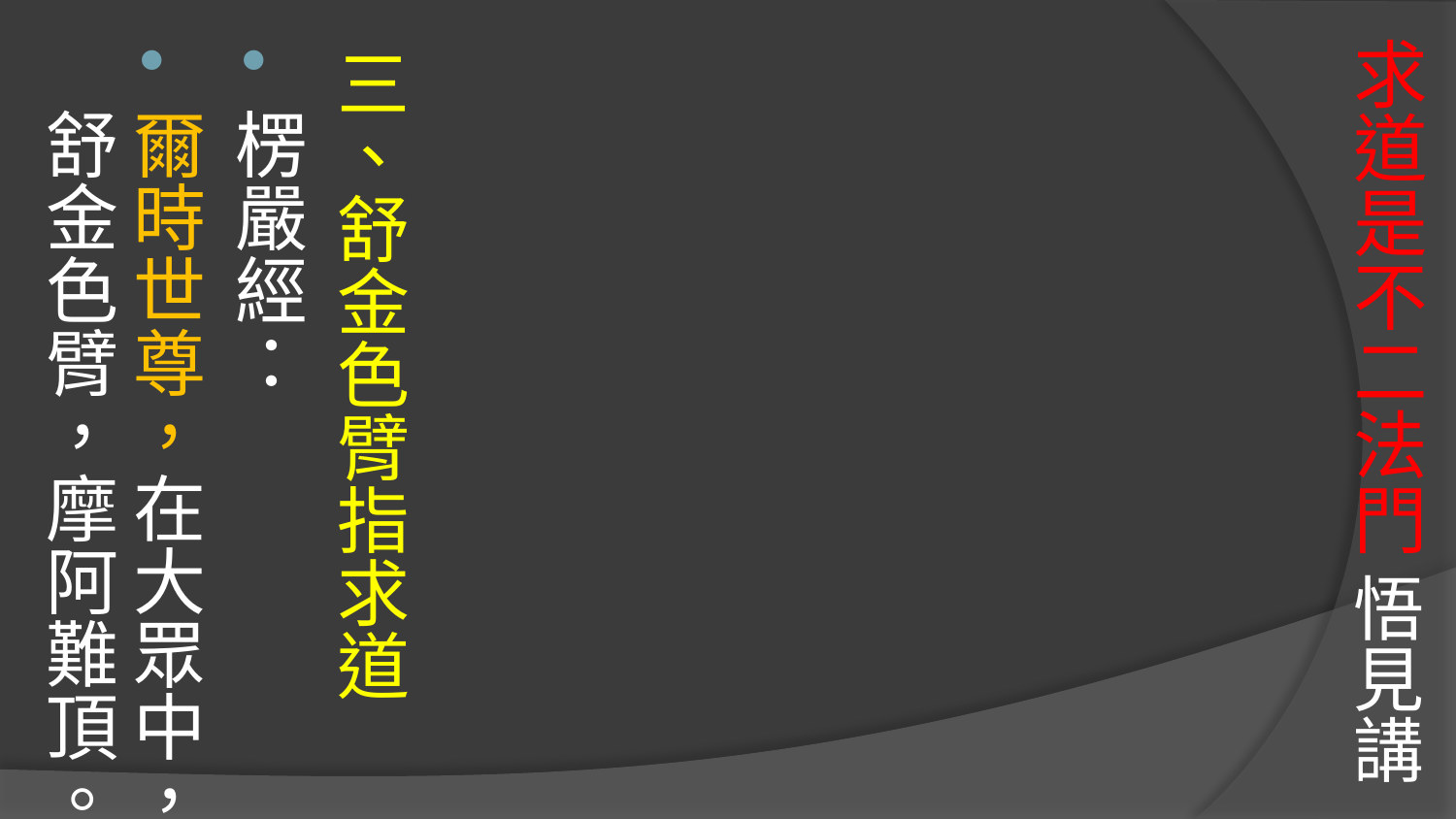

三、舒金色臂指求道
楞嚴經：
爾時世尊，在大眾中，舒金色臂，摩阿難頂。
# 求道是不二法門 悟見講